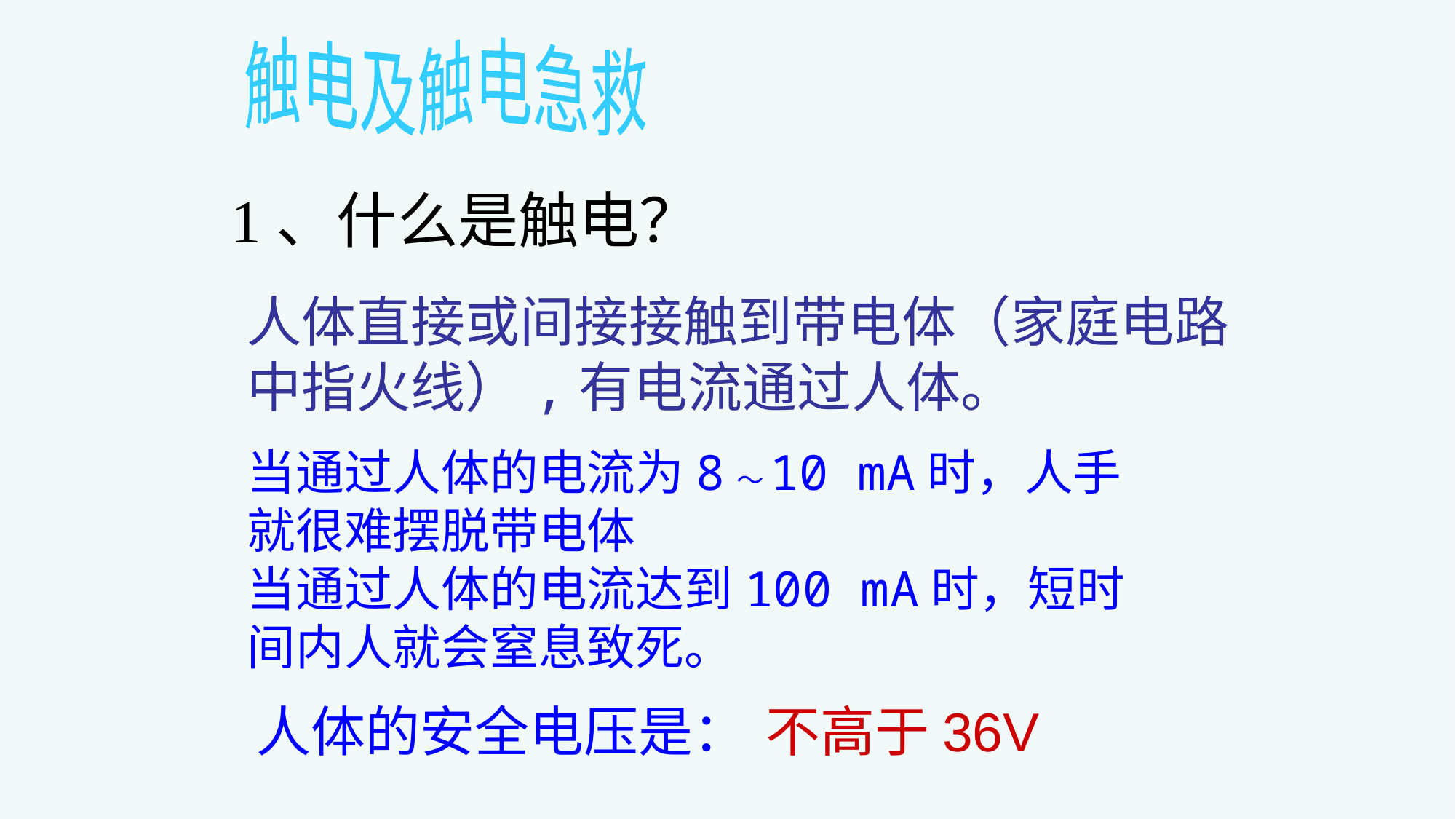

触电及触电急救
1、什么是触电？
人体直接或间接接触到带电体（家庭电路
中指火线）,有电流通过人体。
当通过人体的电流为8～10 mA时，人手就很难摆脱带电体
当通过人体的电流达到100 mA时，短时间内人就会窒息致死。
人体的安全电压是：
不高于36V